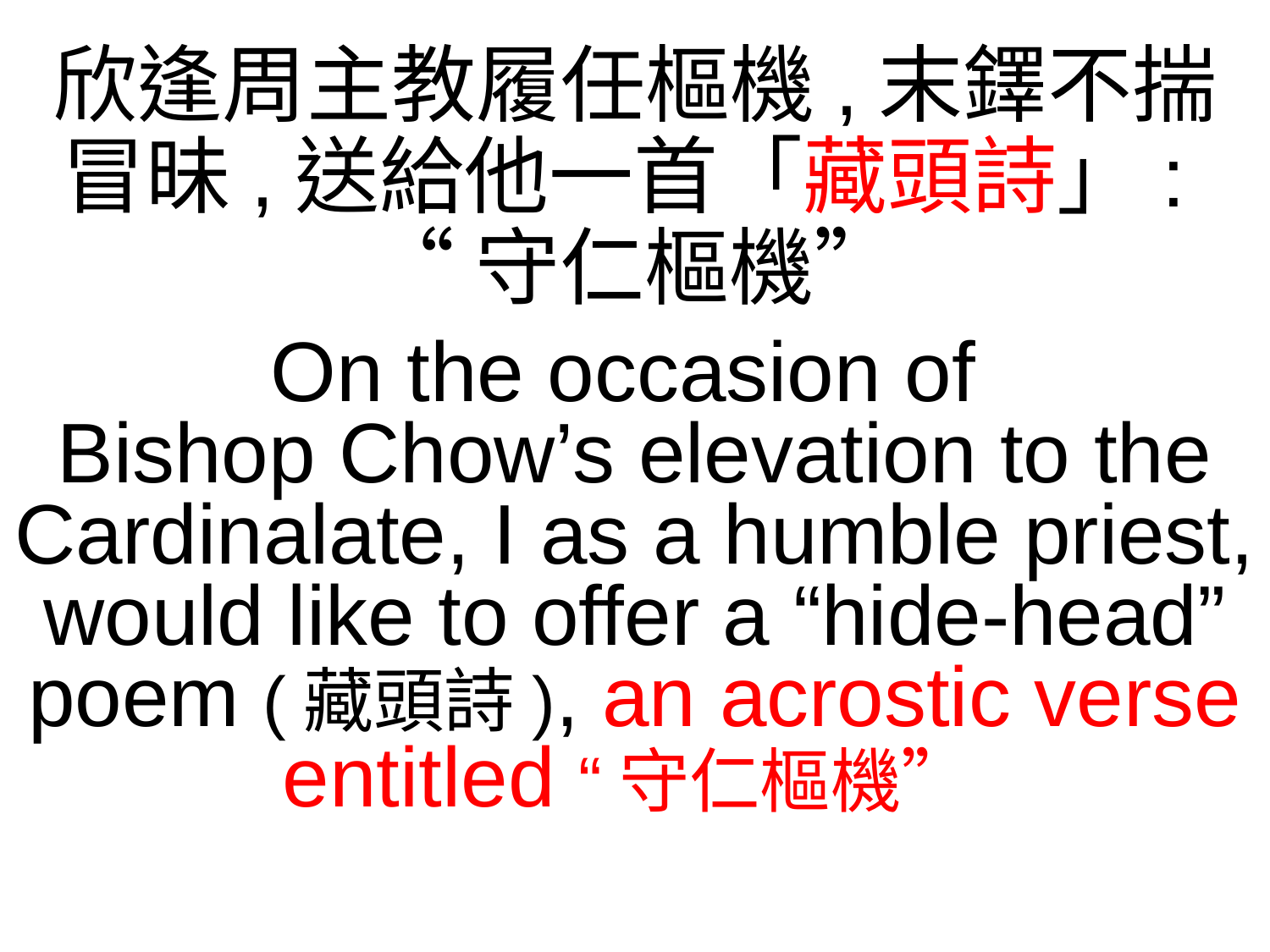

欣逢周主教履任樞機,末鐸不揣冒昧,送給他一首「藏頭詩」:
“守仁樞機”
On the occasion of
Bishop Chow’s elevation to the Cardinalate, I as a humble priest, would like to offer a “hide-head” poem (藏頭詩), an acrostic verse entitled “守仁樞機”